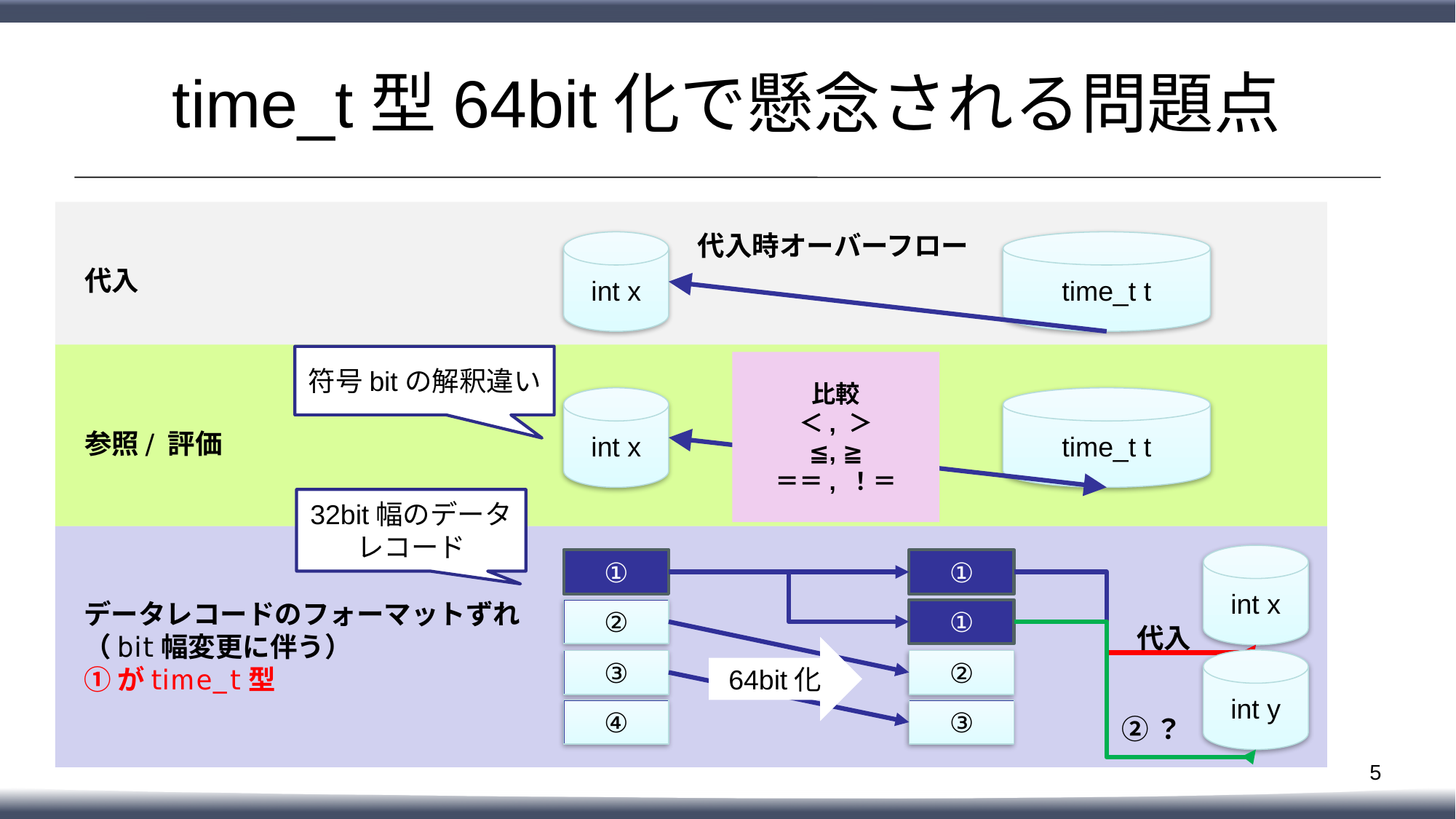

# time_t型64bit化で懸念される問題点

代入時オーバーフロー
int x
time_t t
代入

符号bitの解釈違い
比較
＜, ＞
≦, ≧
＝＝, ！＝
int x
time_t t
参照/評価
32bit幅のデータレコード

int x
①
①
データレコードのフォーマットずれ
（bit幅変更に伴う）
①がtime_t型
②
①
代入
64bit化
int y
③
②
④
③
②？
5